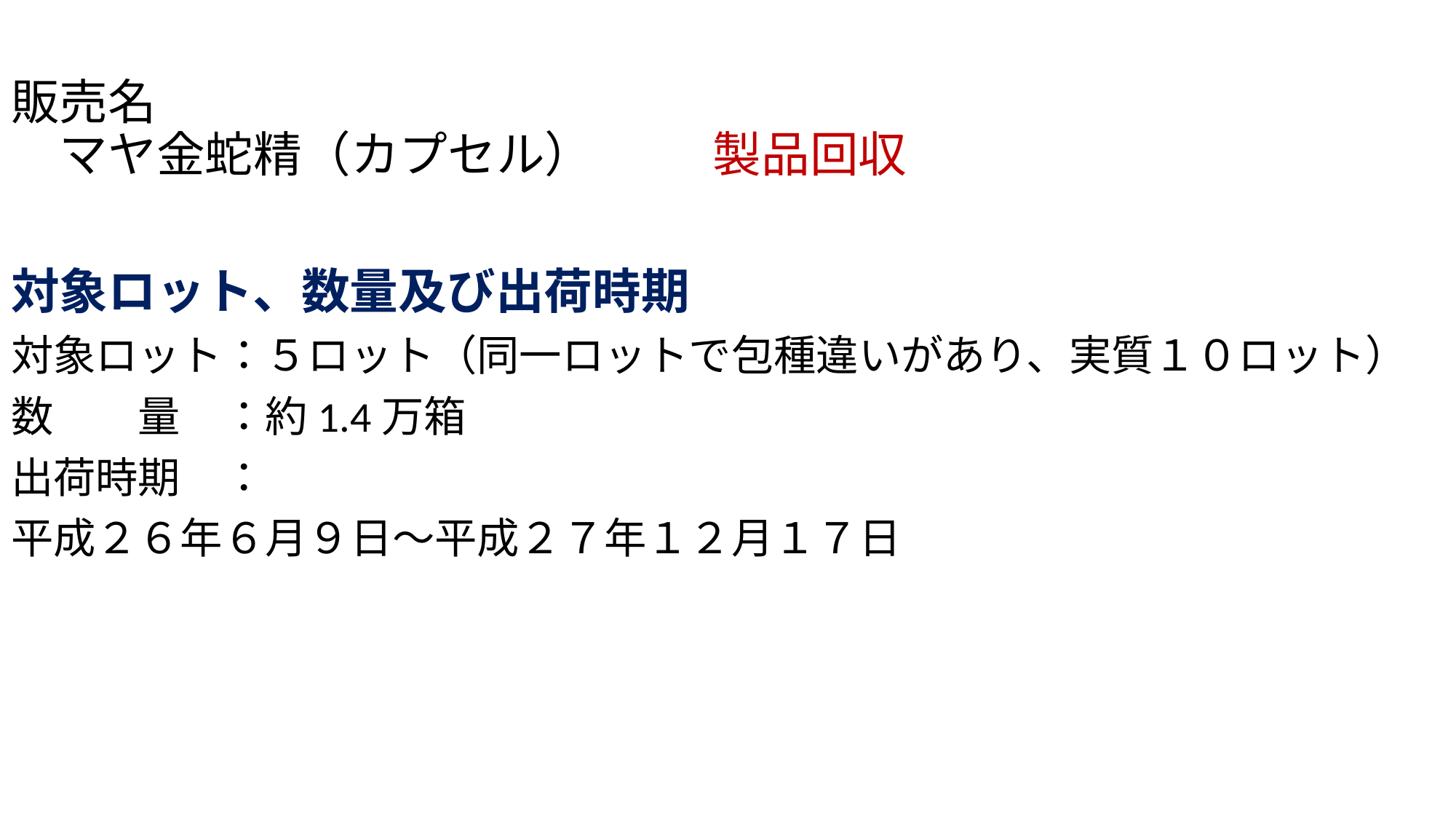

# 販売名 　マヤ金蛇精（カプセル） 　　 製品回収
対象ロット、数量及び出荷時期
対象ロット：５ロット（同一ロットで包種違いがあり、実質１０ロット）
数　　量　：約1.4万箱
出荷時期　：
平成２６年６月９日～平成２７年１２月１７日